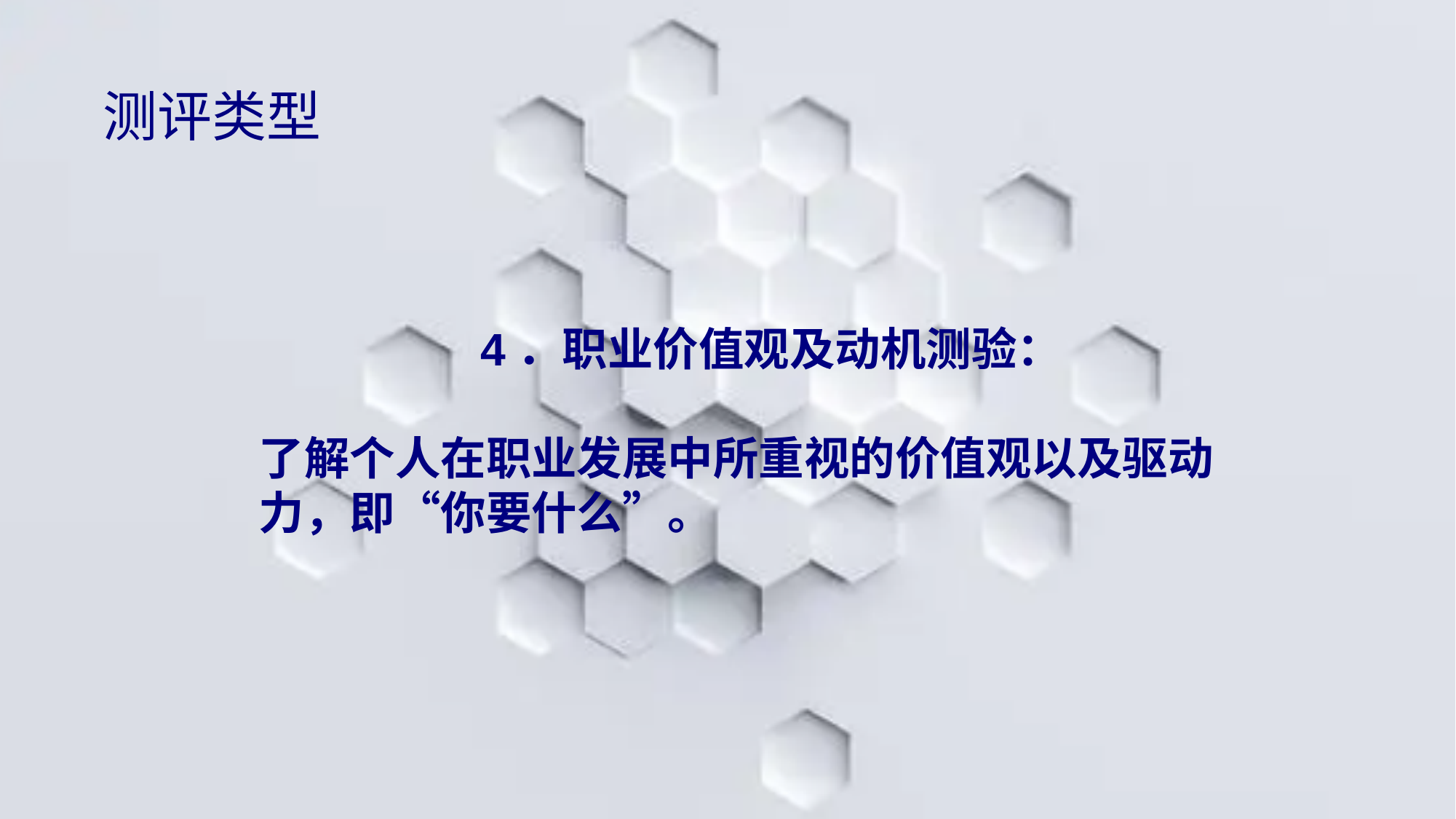

测评类型

　4．职业价值观及动机测验：

了解个人在职业发展中所重视的价值观以及驱动力，即“你要什么”。